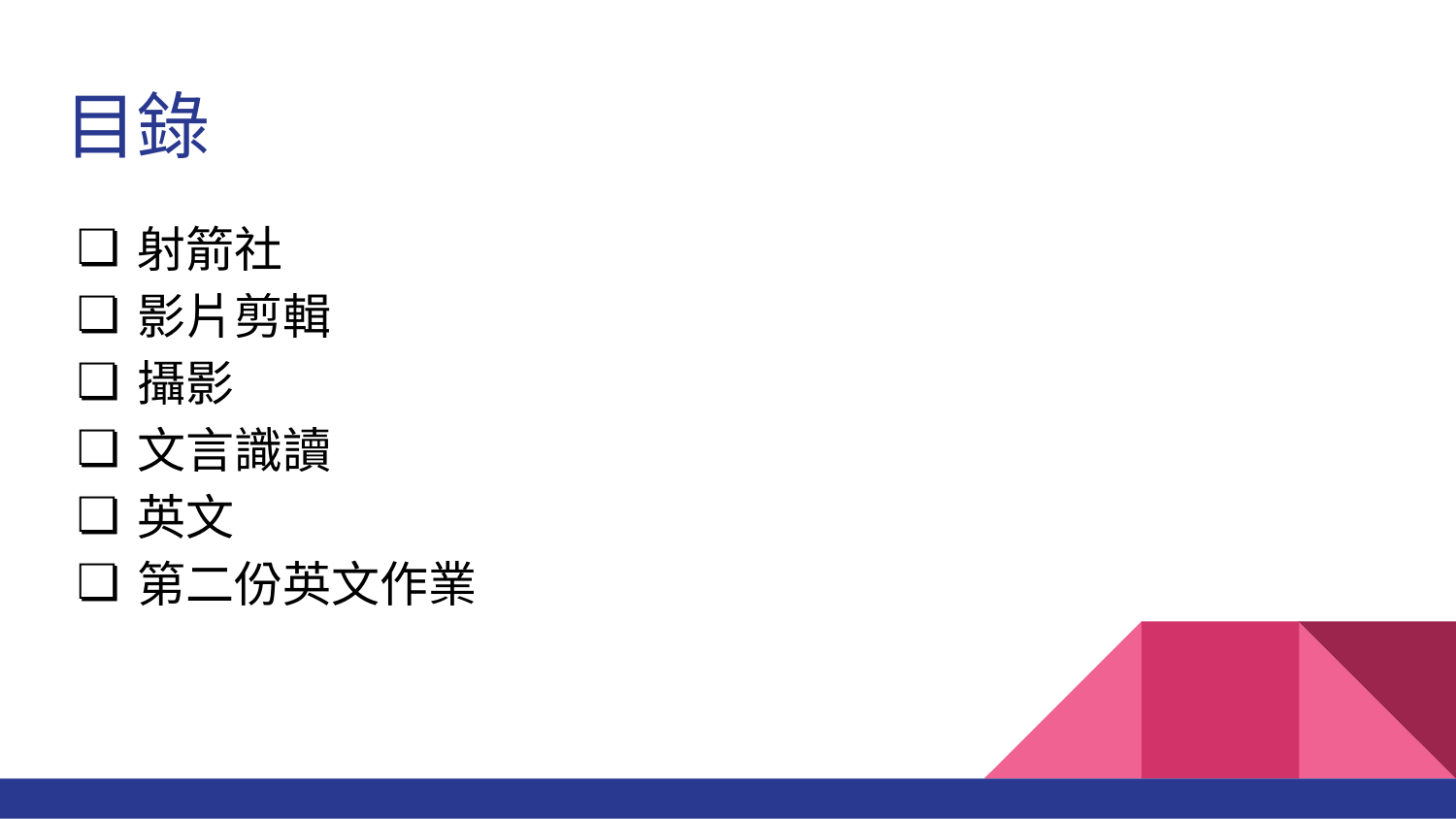

# 目錄
射箭社
影片剪輯
攝影
文言識讀
英文
第二份英文作業